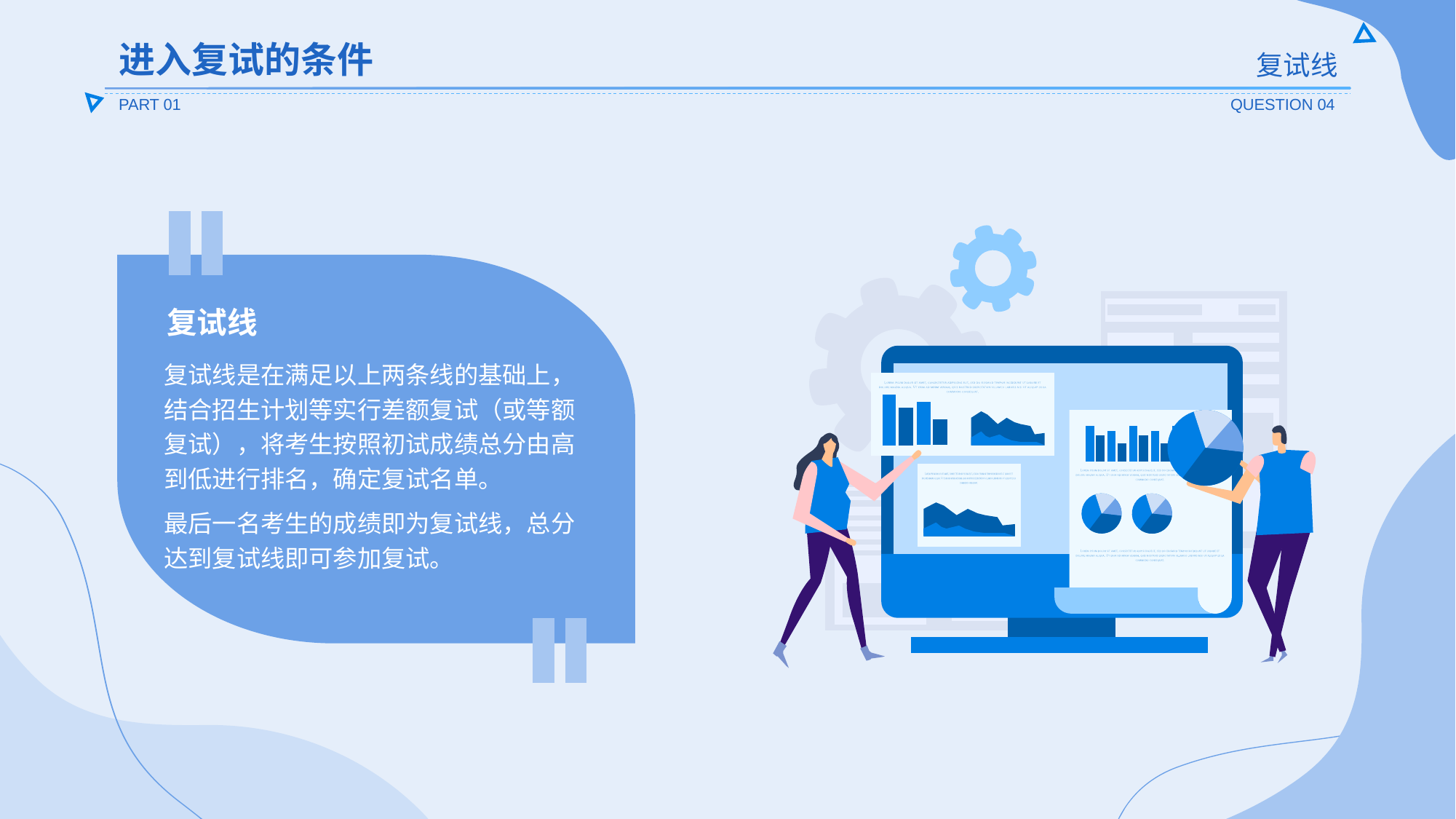

进入复试的条件
复试线
PART 01
QUESTION 04

复试线
复试线是在满足以上两条线的基础上，结合招生计划等实行差额复试（或等额复试），将考生按照初试成绩总分由高到低进行排名，确定复试名单。
最后一名考生的成绩即为复试线，总分达到复试线即可参加复试。